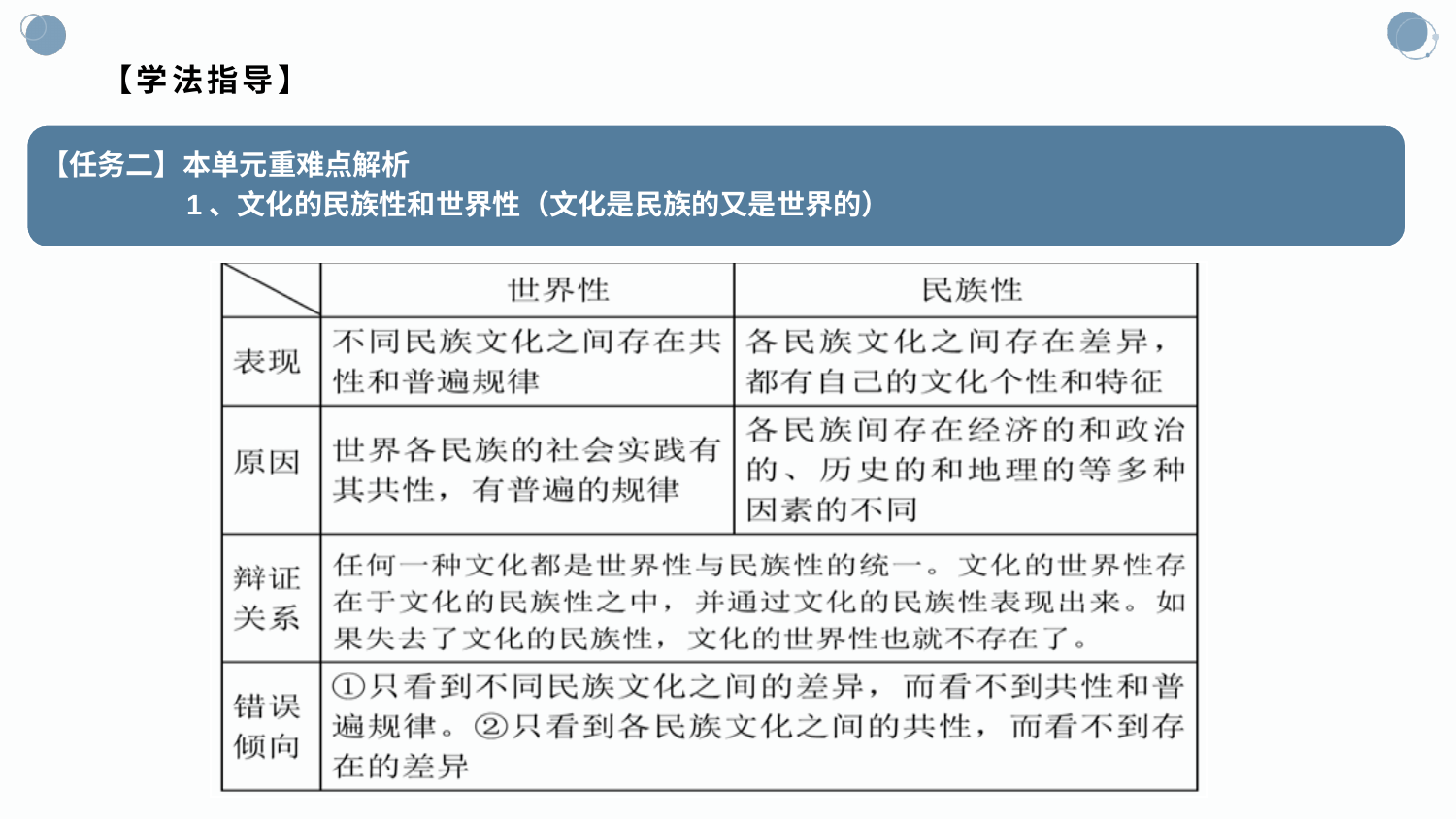

# 【学法指导】
【任务二】本单元重难点解析
	1、文化的民族性和世界性（文化是民族的又是世界的）